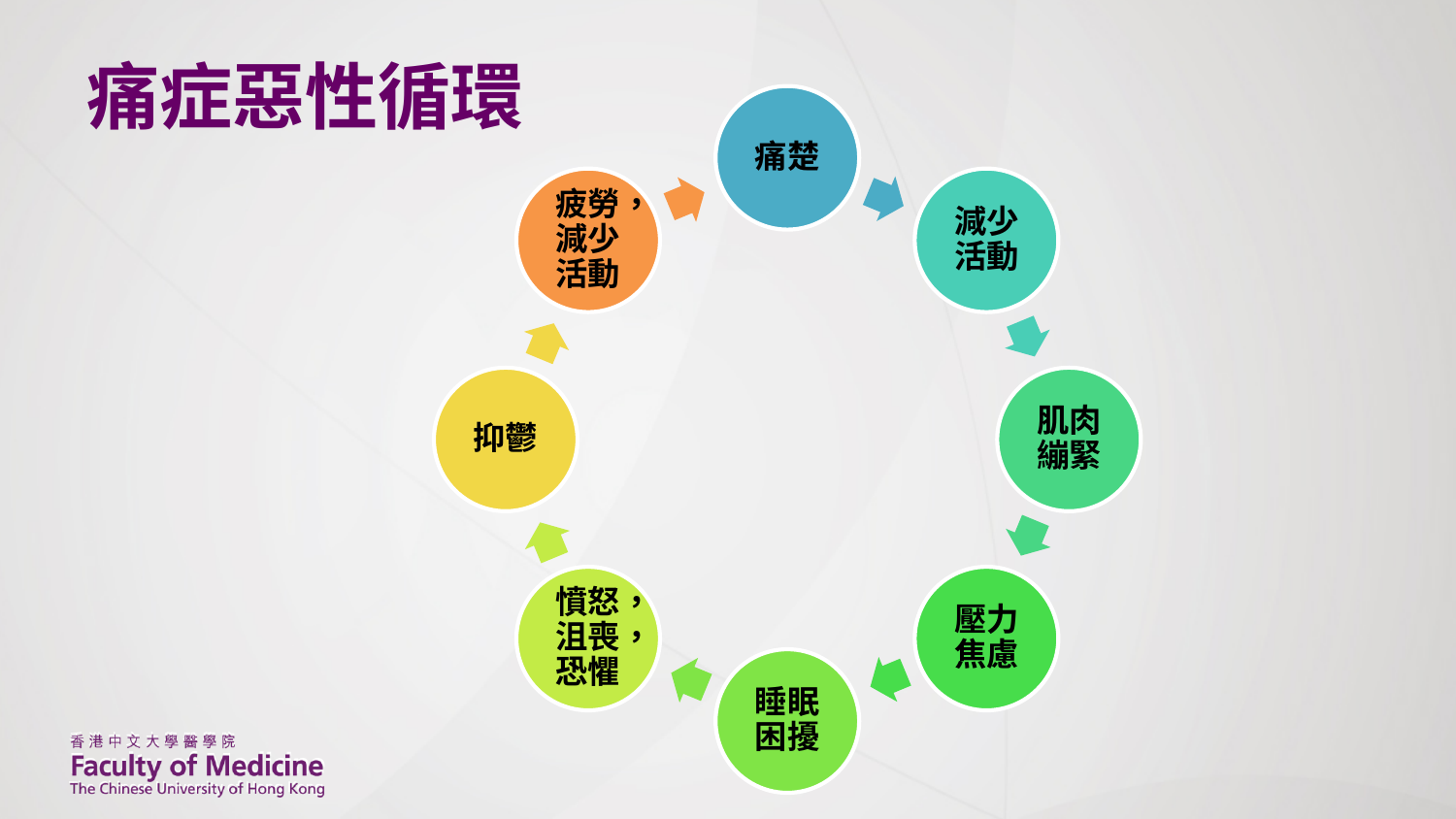

# 痛症惡性循環
痛楚

減少活動

肌肉繃緊

壓力焦慮

睡眠困擾

憤怒，沮喪，恐懼

抑鬱

疲勞，減少活動